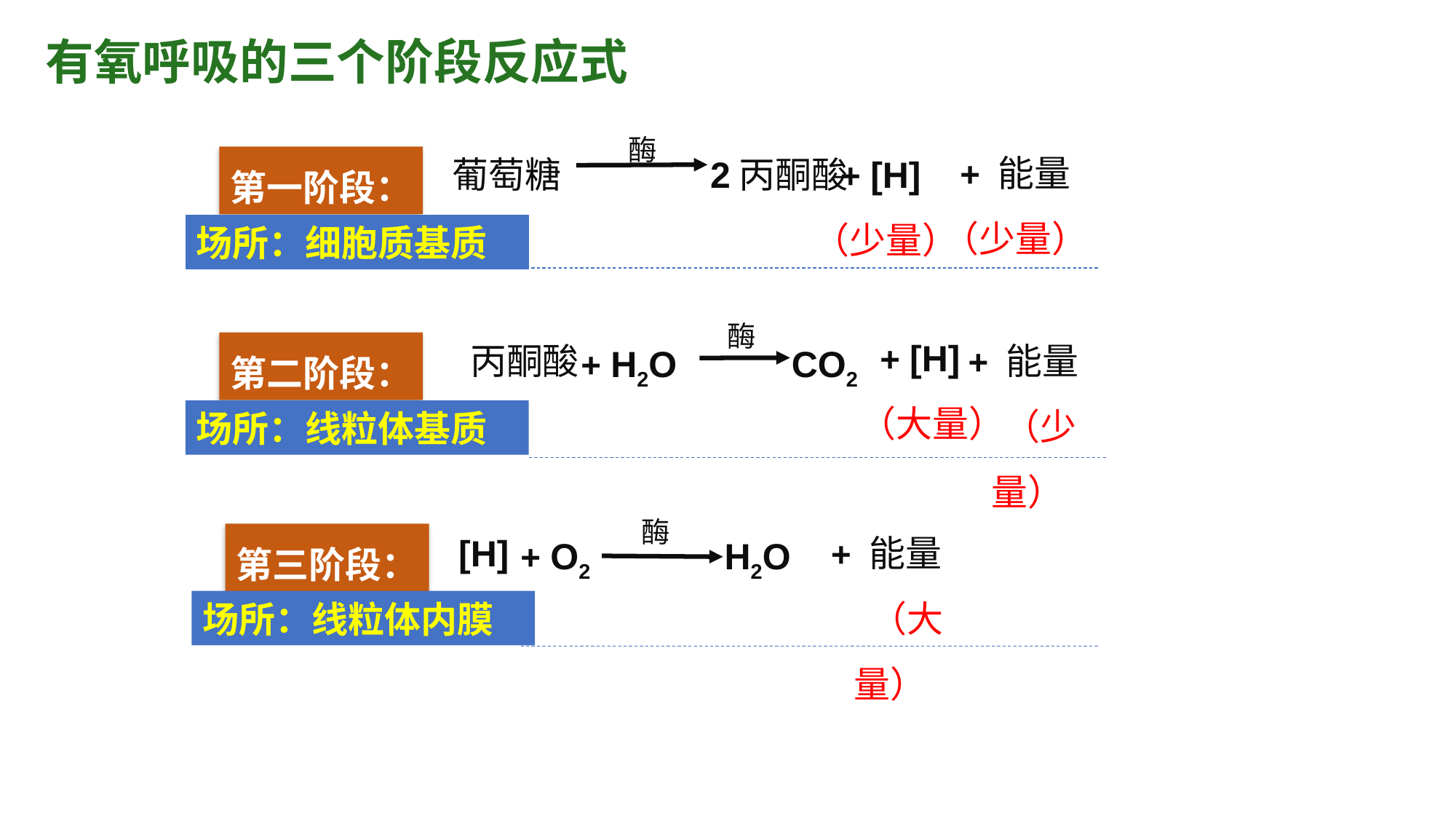

有氧呼吸的三个阶段反应式
酶

+ 能量
（少量）
葡萄糖
2丙酮酸
+ [H]
（少量）
第一阶段：
场所：细胞质基质
酶

+ [H]
  （大量）
CO2
丙酮酸
+ H2O
+ 能量
  （少量）
第二阶段：
场所：线粒体基质
酶

[H]
+ O2
+ 能量
   （大量）
H2O
第三阶段：
场所：线粒体内膜